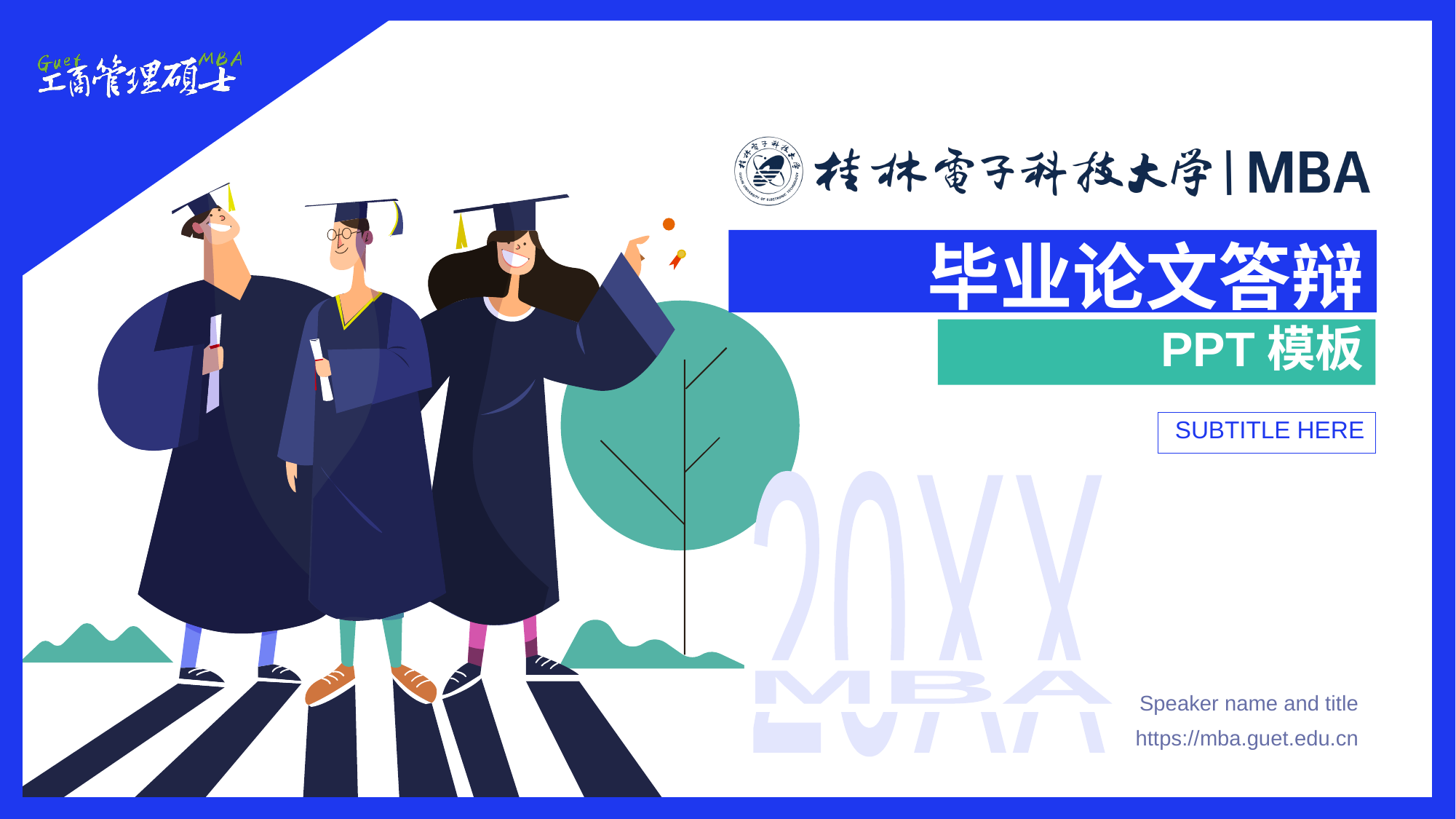

# 毕业论文答辩 PPT模板

SUBTITLE HERE
20XX

MBA
Speaker name and title

https://mba.guet.edu.cn